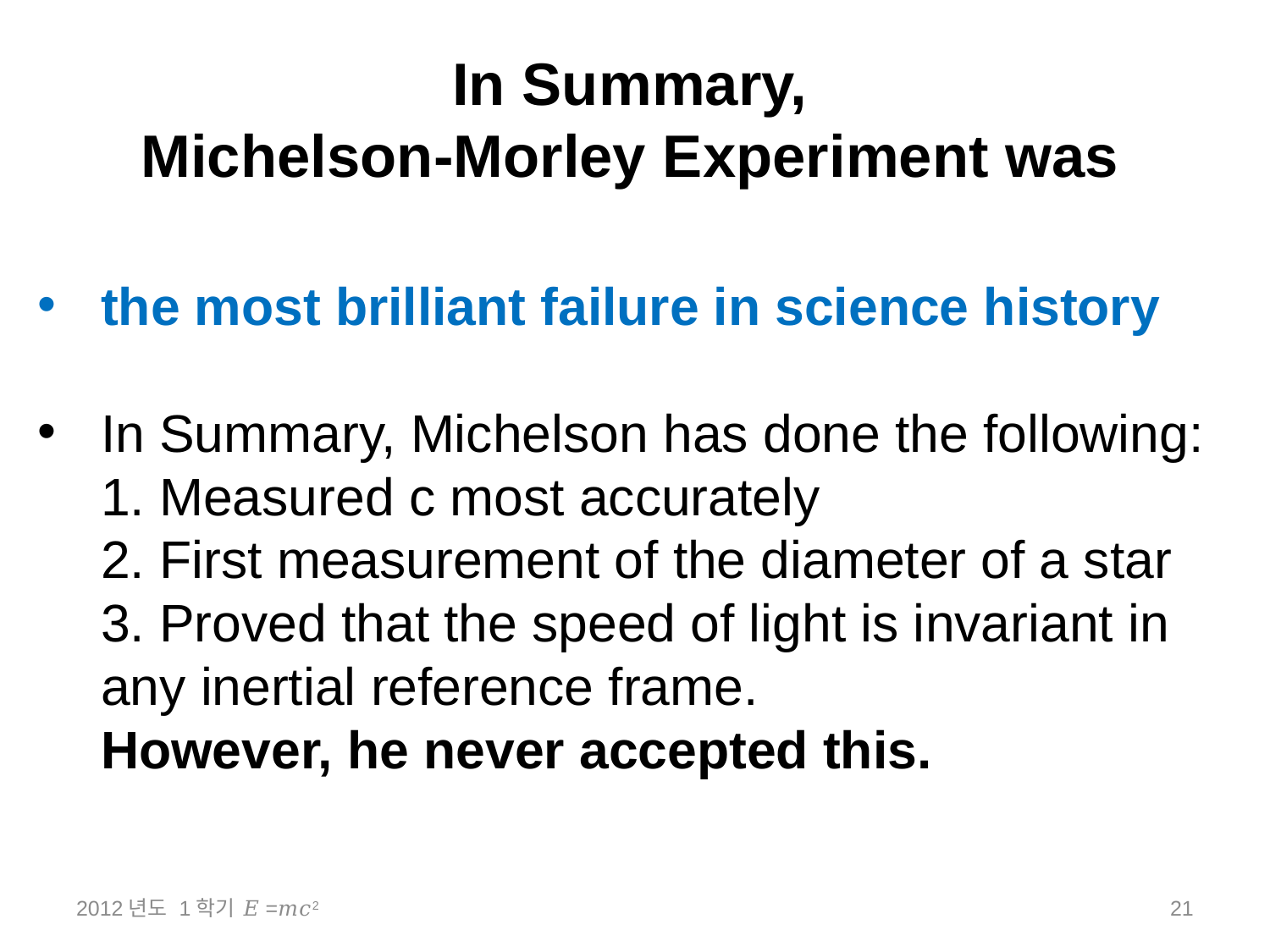

# In Summary, Michelson-Morley Experiment was
the most brilliant failure in science history

In Summary, Michelson has done the following:
1. Measured c most accurately
2. First measurement of the diameter of a star
3. Proved that the speed of light is invariant in any inertial reference frame.
However, he never accepted this.
2012년도 1학기 𝐸=𝑚𝑐2
21